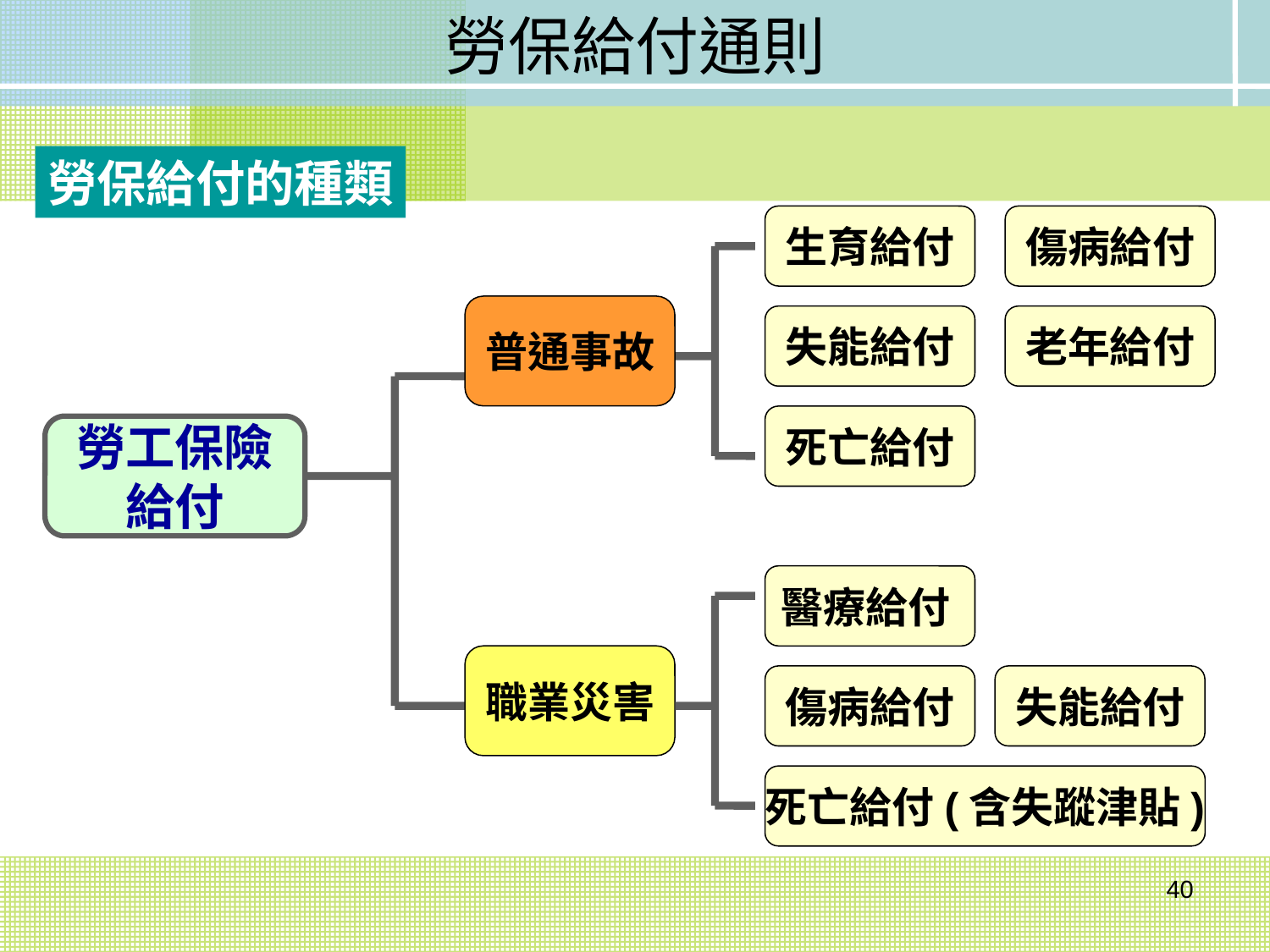

勞保給付通則

勞保給付的種類
生育給付
傷病給付

普通事故
失能給付
老年給付

死亡給付
勞工保險
給付

醫療給付

職業災害
傷病給付
失能給付

死亡給付(含失蹤津貼)

40